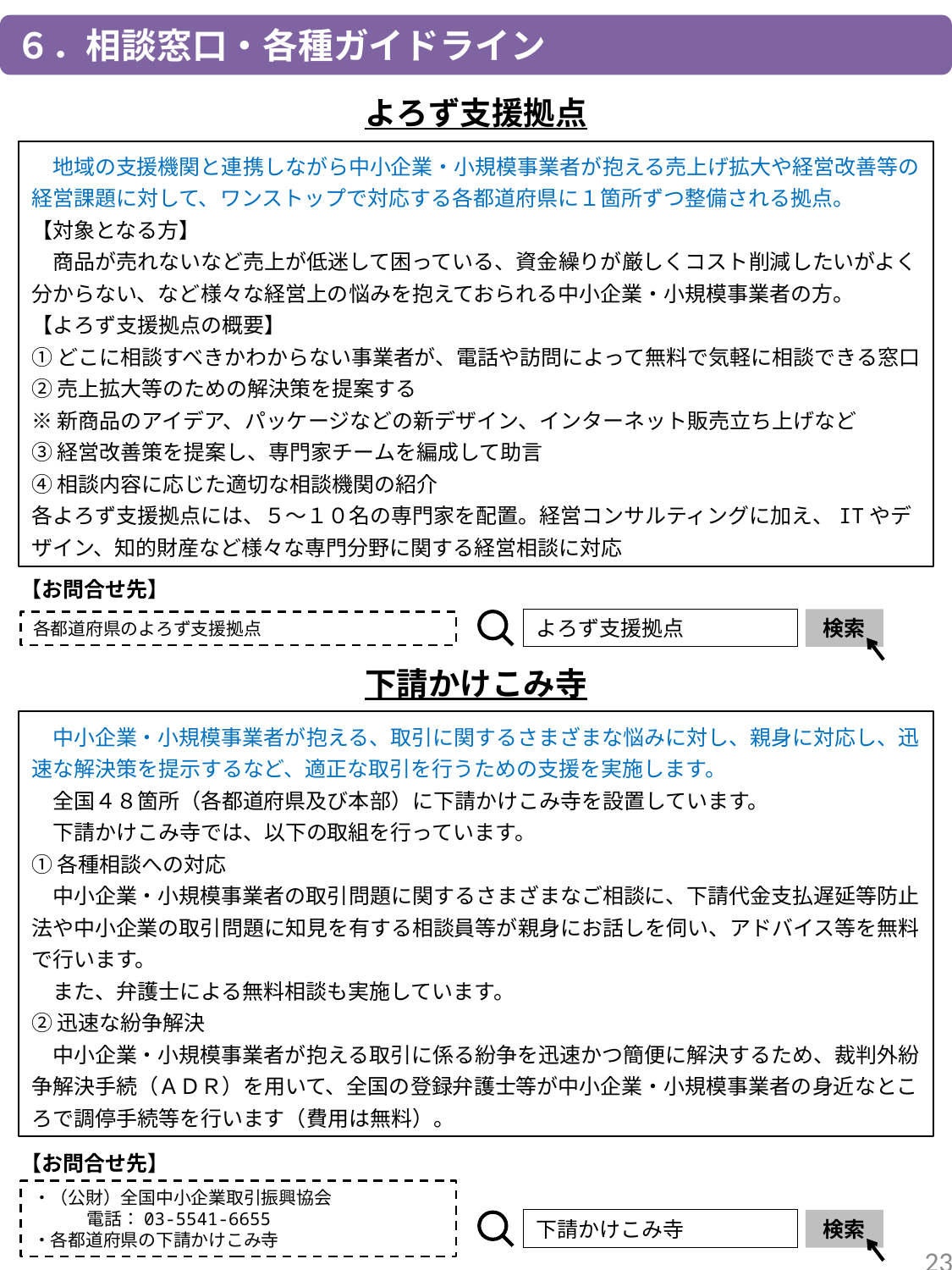

６．相談窓口・各種ガイドライン
よろず支援拠点
　地域の支援機関と連携しながら中小企業・小規模事業者が抱える売上げ拡大や経営改善等の経営課題に対して、ワンストップで対応する各都道府県に１箇所ずつ整備される拠点。
【対象となる方】
　商品が売れないなど売上が低迷して困っている、資金繰りが厳しくコスト削減したいがよく分からない、など様々な経営上の悩みを抱えておられる中小企業・小規模事業者の方。
【よろず支援拠点の概要】
①どこに相談すべきかわからない事業者が、電話や訪問によって無料で気軽に相談できる窓口
②売上拡大等のための解決策を提案する
※新商品のアイデア、パッケージなどの新デザイン、インターネット販売立ち上げなど
③経営改善策を提案し、専門家チームを編成して助言
④相談内容に応じた適切な相談機関の紹介
各よろず支援拠点には、５～１０名の専門家を配置。経営コンサルティングに加え、ITやデザイン、知的財産など様々な専門分野に関する経営相談に対応
【お問合せ先】
よろず支援拠点
検索

各都道府県のよろず支援拠点
下請かけこみ寺
　中小企業・小規模事業者が抱える、取引に関するさまざまな悩みに対し、親身に対応し、迅速な解決策を提示するなど、適正な取引を行うための支援を実施します。
　全国４８箇所（各都道府県及び本部）に下請かけこみ寺を設置しています。
　下請かけこみ寺では、以下の取組を行っています。
①各種相談への対応
　中小企業・小規模事業者の取引問題に関するさまざまなご相談に、下請代金支払遅延等防止法や中小企業の取引問題に知見を有する相談員等が親身にお話しを伺い、アドバイス等を無料で行います。
　また、弁護士による無料相談も実施しています。
②迅速な紛争解決
　中小企業・小規模事業者が抱える取引に係る紛争を迅速かつ簡便に解決するため、裁判外紛争解決手続（ＡＤＲ）を用いて、全国の登録弁護士等が中小企業・小規模事業者の身近なところで調停手続等を行います（費用は無料）。
【お問合せ先】
・（公財）全国中小企業取引振興協会
  　      電話：03-5541-6655
・各都道府県の下請かけこみ寺
下請かけこみ寺
検索

23